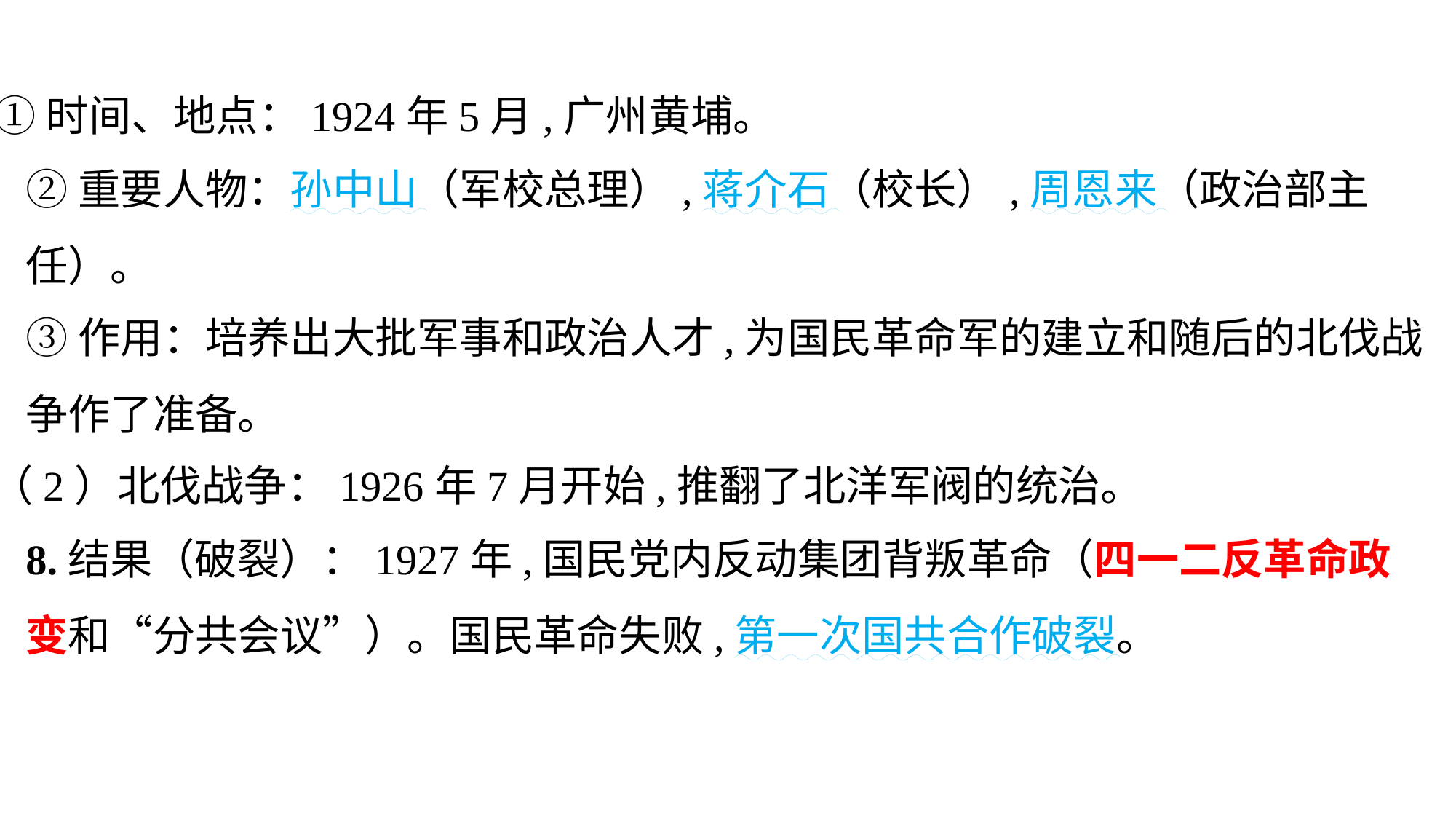

①时间、地点：1924年5月,广州黄埔。
②重要人物：孙中山（军校总理）,蒋介石（校长）,周恩来（政治部主任）。
③作用：培养出大批军事和政治人才,为国民革命军的建立和随后的北伐战争作了准备。
（2）北伐战争：1926年7月开始,推翻了北洋军阀的统治。
8.结果（破裂）：1927年,国民党内反动集团背叛革命（四一二反革命政变和“分共会议”）。国民革命失败,第一次国共合作破裂。